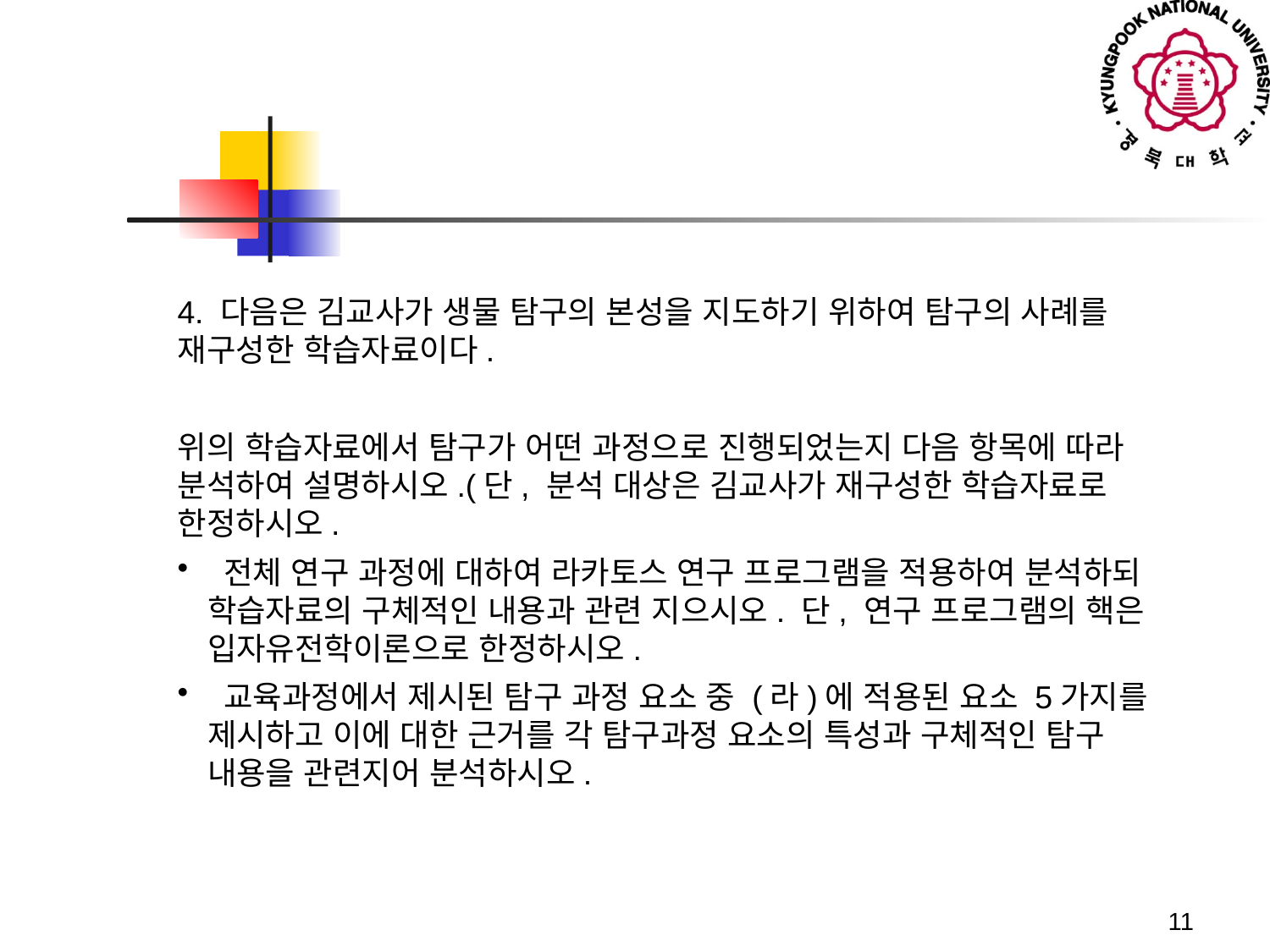

4. 다음은 김교사가 생물 탐구의 본성을 지도하기 위하여 탐구의 사례를 재구성한 학습자료이다.

위의 학습자료에서 탐구가 어떤 과정으로 진행되었는지 다음 항목에 따라 분석하여 설명하시오.(단, 분석 대상은 김교사가 재구성한 학습자료로 한정하시오.
 전체 연구 과정에 대하여 라카토스 연구 프로그램을 적용하여 분석하되 학습자료의 구체적인 내용과 관련 지으시오. 단, 연구 프로그램의 핵은 입자유전학이론으로 한정하시오.
 교육과정에서 제시된 탐구 과정 요소 중 (라)에 적용된 요소 5가지를 제시하고 이에 대한 근거를 각 탐구과정 요소의 특성과 구체적인 탐구 내용을 관련지어 분석하시오.
11